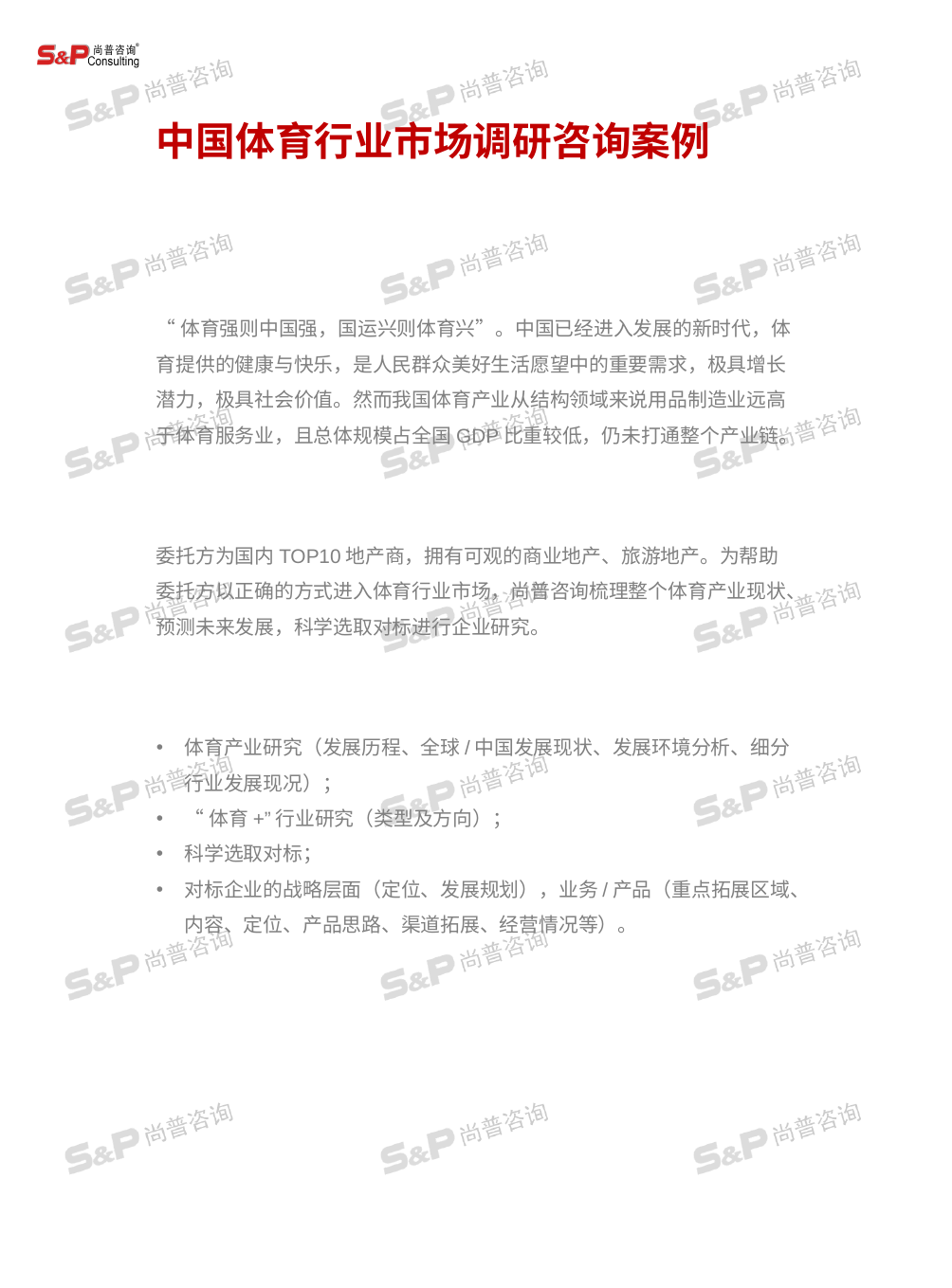

中国体育行业市场调研咨询案例

“体育强则中国强，国运兴则体育兴”。中国已经进入发展的新时代，体育提供的健康与快乐，是人民群众美好生活愿望中的重要需求，极具增长潜力，极具社会价值。然而我国体育产业从结构领域来说用品制造业远高于体育服务业，且总体规模占全国GDP比重较低，仍未打通整个产业链。

委托方为国内TOP10地产商，拥有可观的商业地产、旅游地产。为帮助委托方以正确的方式进入体育行业市场，尚普咨询梳理整个体育产业现状、预测未来发展，科学选取对标进行企业研究。

体育产业研究（发展历程、全球/中国发展现状、发展环境分析、细分行业发展现况）；
“体育+”行业研究（类型及方向）；
科学选取对标；
对标企业的战略层面（定位、发展规划），业务/产品（重点拓展区域、内容、定位、产品思路、渠道拓展、经营情况等）。